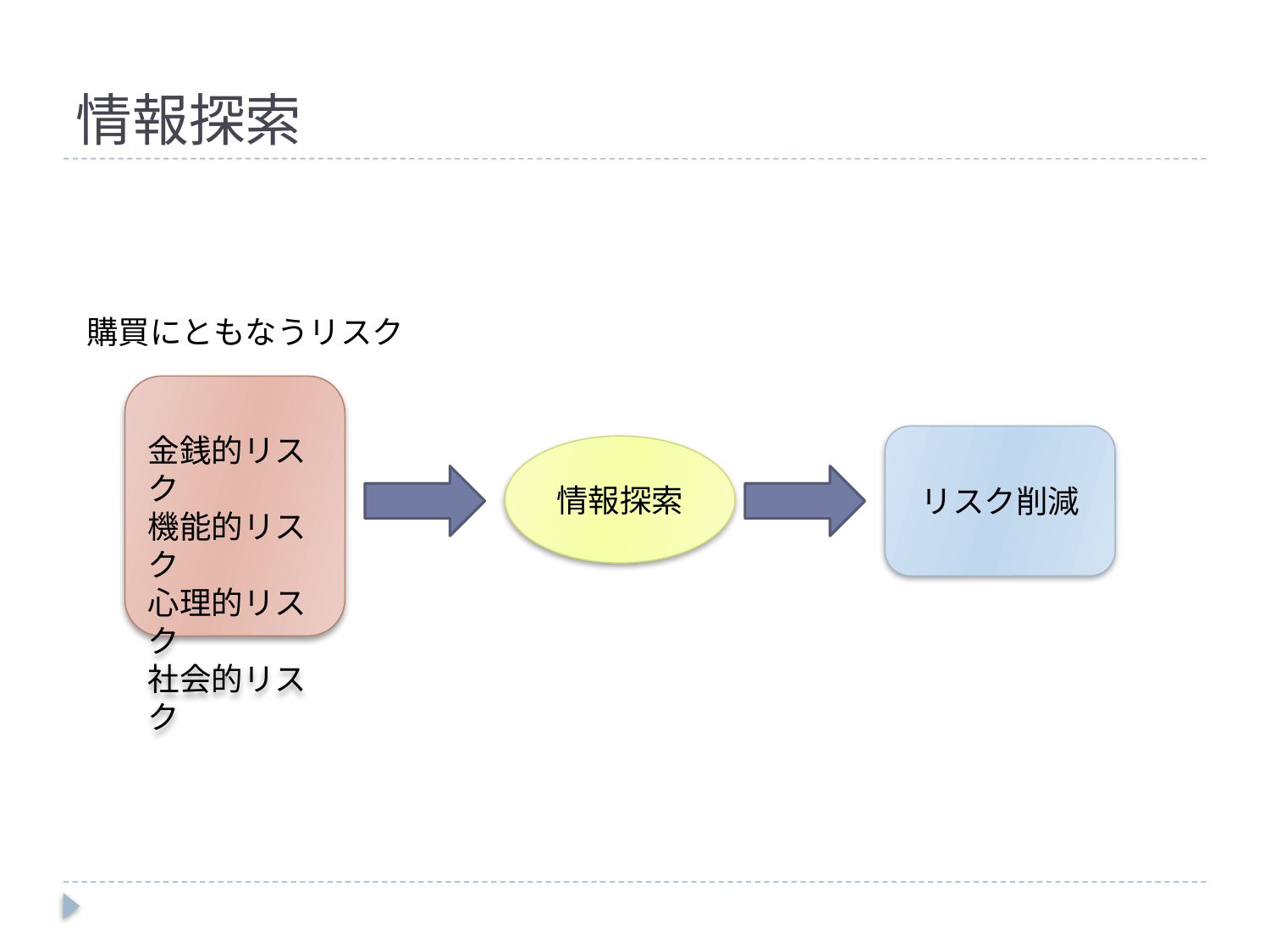

# 情報探索
購買にともなうリスク

金銭的リスク
機能的リスク
心理的リスク
社会的リスク

リスク削減
情報探索